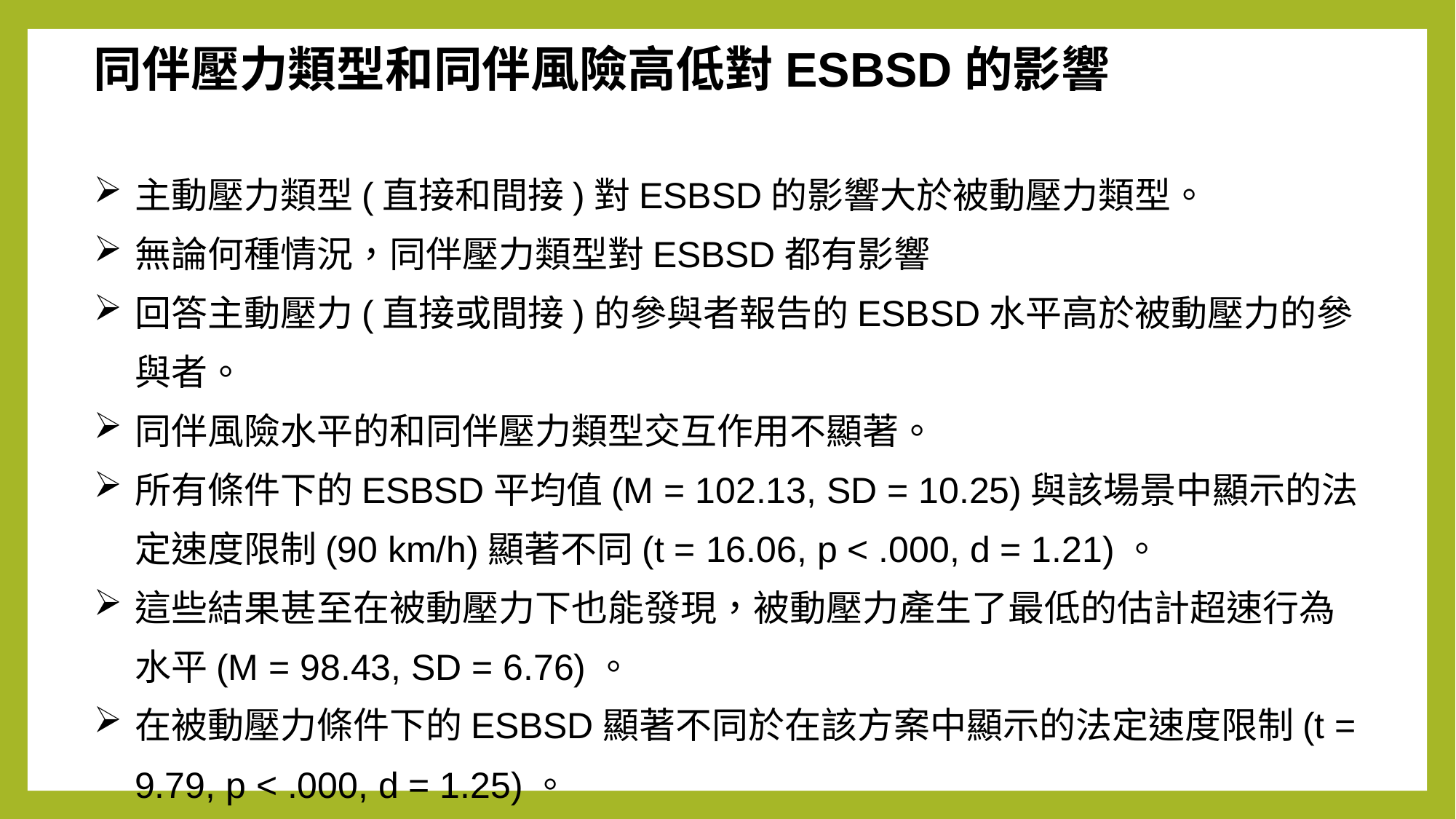

同伴壓力類型和同伴風險高低對ESBSD的影響
主動壓力類型(直接和間接)對ESBSD的影響大於被動壓力類型。
無論何種情況，同伴壓力類型對ESBSD都有影響
回答主動壓力(直接或間接)的參與者報告的ESBSD水平高於被動壓力的參與者。
同伴風險水平的和同伴壓力類型交互作用不顯著。
所有條件下的ESBSD平均值(M = 102.13, SD = 10.25)與該場景中顯示的法定速度限制(90 km/h)顯著不同(t = 16.06, p < .000, d = 1.21)。
這些結果甚至在被動壓力下也能發現，被動壓力產生了最低的估計超速行為水平(M = 98.43, SD = 6.76)。
在被動壓力條件下的ESBSD顯著不同於在該方案中顯示的法定速度限制(t = 9.79, p < .000, d = 1.25)。